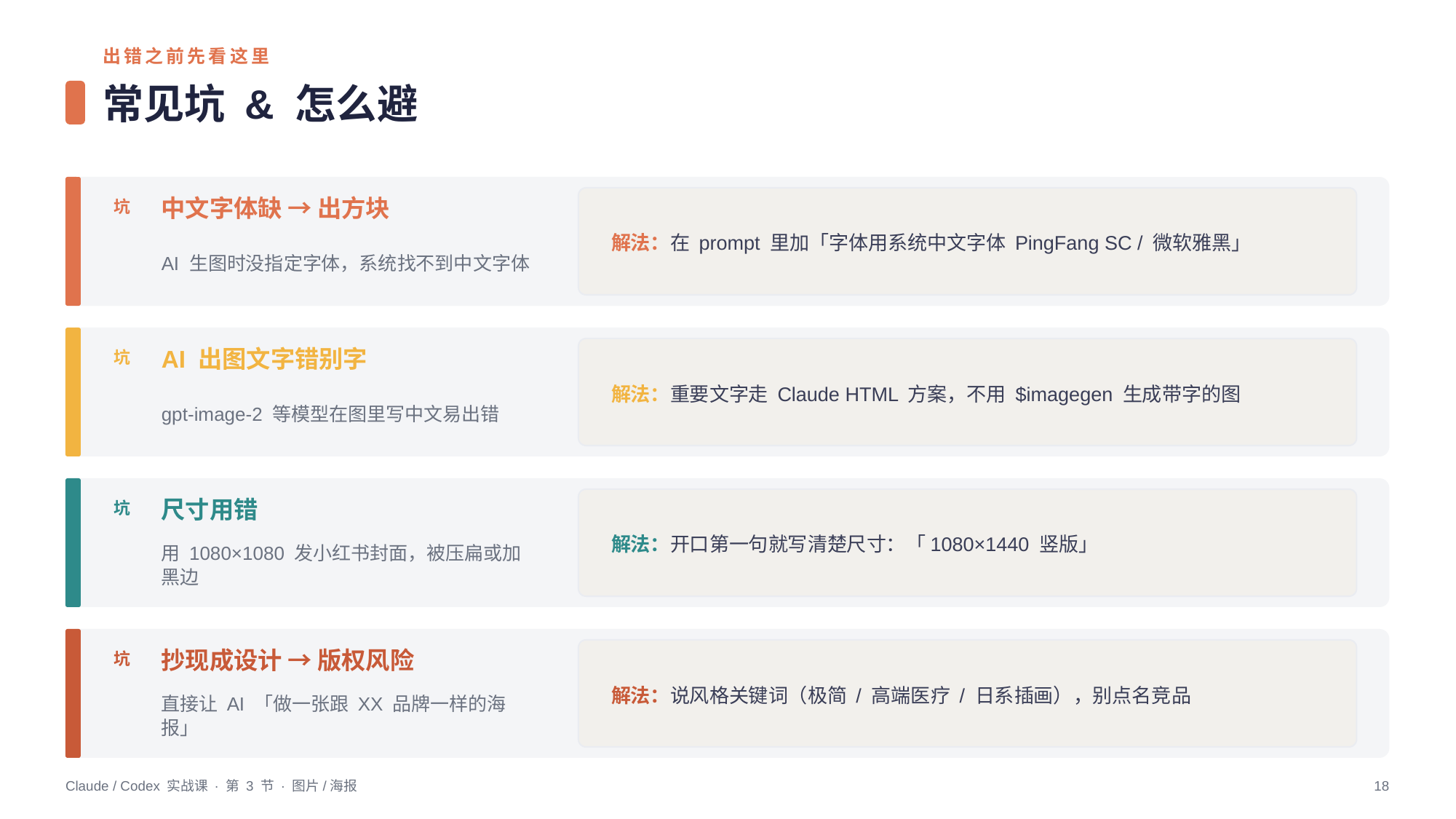

出错之前先看这里
常见坑 & 怎么避

中文字体缺 → 出方块
坑

解法：在 prompt 里加「字体用系统中文字体 PingFang SC / 微软雅黑」
AI 生图时没指定字体，系统找不到中文字体

AI 出图文字错别字
坑

解法：重要文字走 Claude HTML 方案，不用 $imagegen 生成带字的图
gpt-image-2 等模型在图里写中文易出错

尺寸用错
坑

解法：开口第一句就写清楚尺寸：「1080×1440 竖版」
用 1080×1080 发小红书封面，被压扁或加黑边

抄现成设计 → 版权风险
坑

解法：说风格关键词（极简 / 高端医疗 / 日系插画），别点名竞品
直接让 AI 「做一张跟 XX 品牌一样的海报」
Claude / Codex 实战课 · 第 3 节 · 图片/海报
18